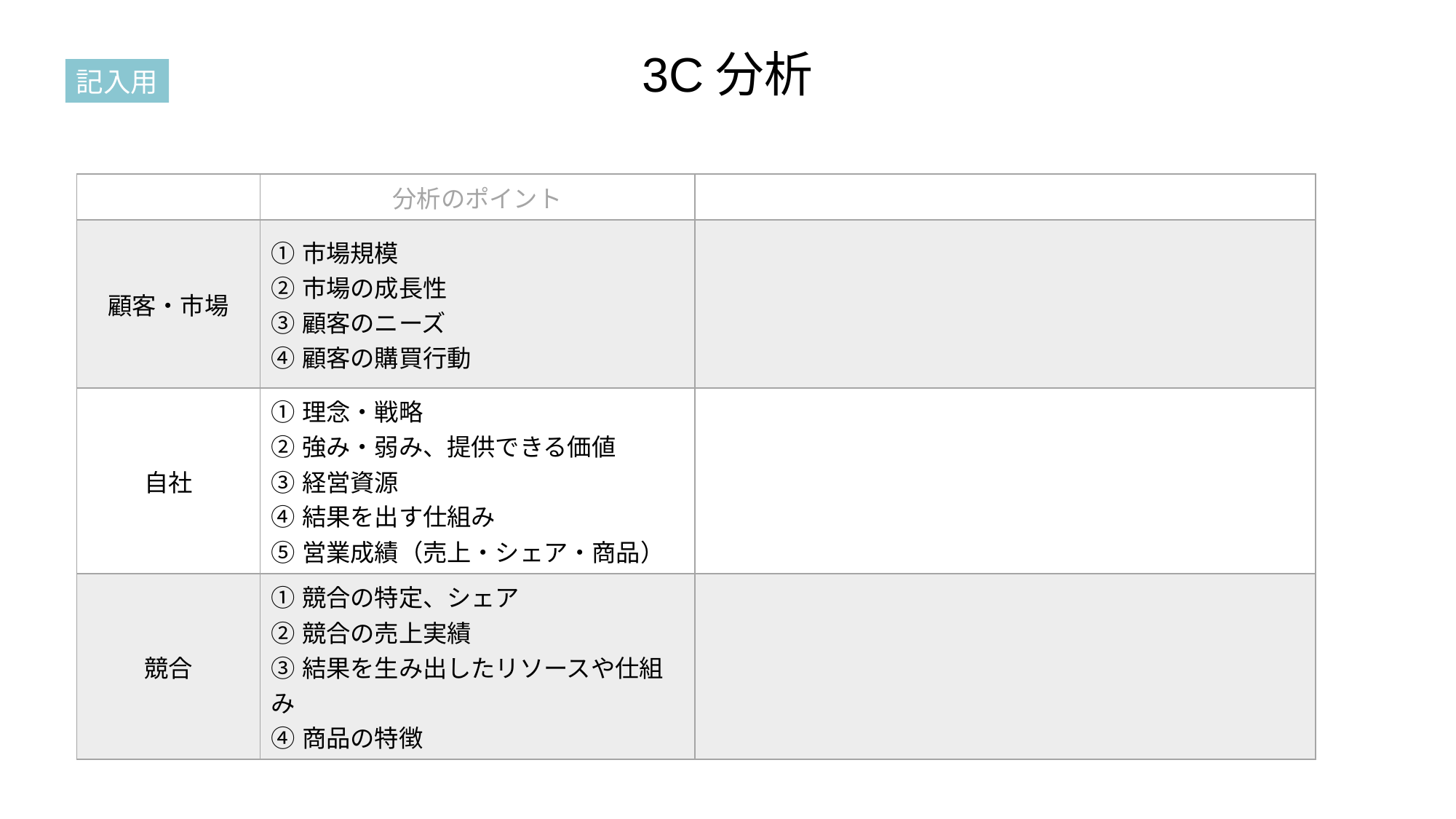

# 3C分析
記入用
|  | 分析のポイント |  |
| --- | --- | --- |
| 顧客・市場 | ①市場規模 ②市場の成長性 ③顧客のニーズ ④顧客の購買行動 |  |
| 自社 | ①理念・戦略 ②強み・弱み、提供できる価値 ③経営資源 ④結果を出す仕組み ⑤営業成績（売上・シェア・商品） |  |
| 競合 | ①競合の特定、シェア ②競合の売上実績 ③結果を生み出したリソースや仕組み ④商品の特徴 |  |